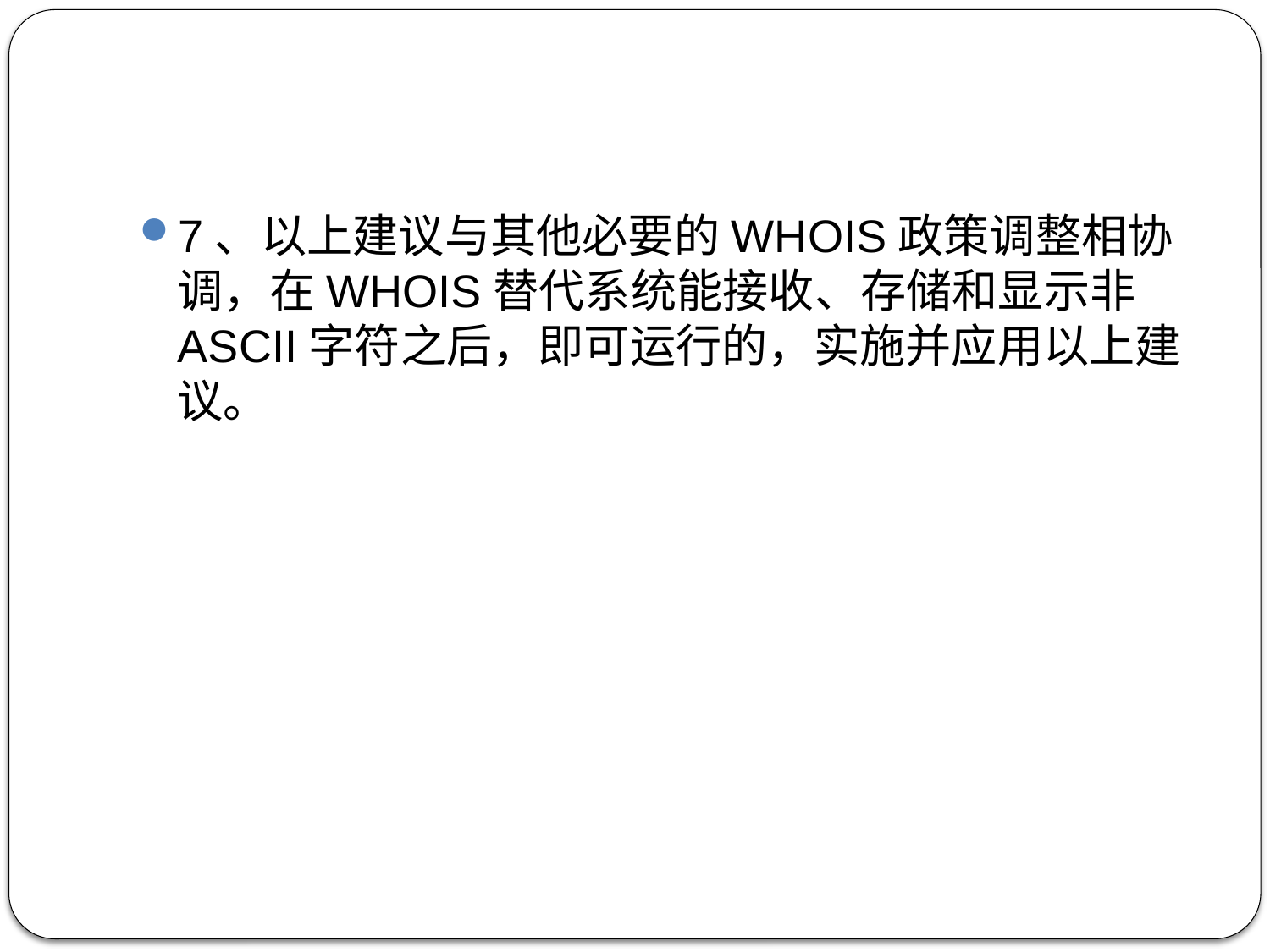

#
7、以上建议与其他必要的WHOIS政策调整相协调，在WHOIS替代系统能接收、存储和显示非ASCII字符之后，即可运行的，实施并应用以上建议。